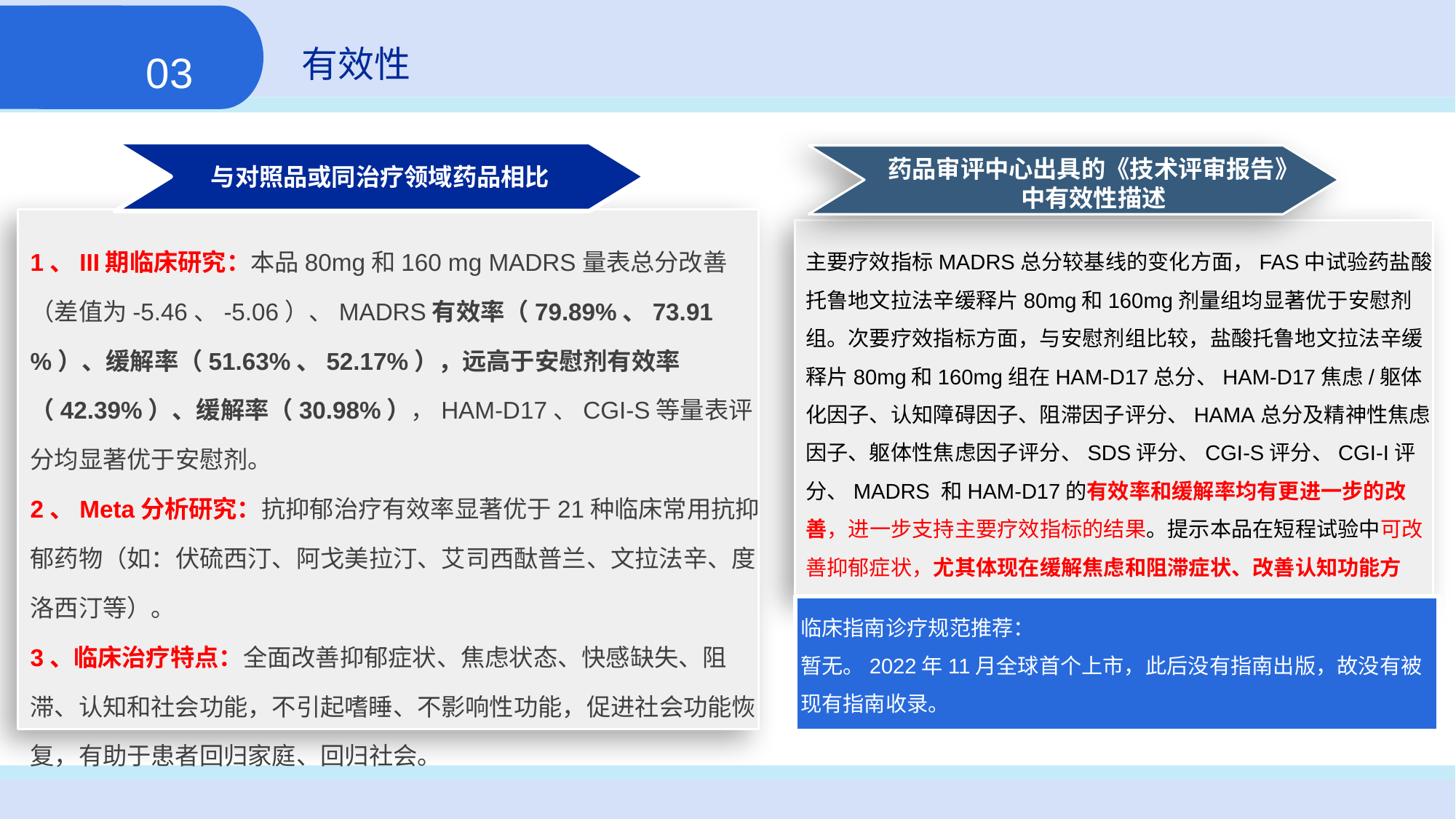

有效性
03

与对照品或同治疗领域药品相比
药品审评中心出具的《技术评审报告》中有效性描述

1、III期临床研究：本品80mg和160 mg MADRS量表总分改善（差值为-5.46、-5.06）、MADRS有效率（79.89%、73.91%）、缓解率（51.63%、52.17%），远高于安慰剂有效率（42.39%）、缓解率（30.98%），HAM-D17、CGI-S等量表评分均显著优于安慰剂。
2、Meta分析研究：抗抑郁治疗有效率显著优于21种临床常用抗抑郁药物（如：伏硫西汀、阿戈美拉汀、艾司西酞普兰、文拉法辛、度洛西汀等）。
3、临床治疗特点：全面改善抑郁症状、焦虑状态、快感缺失、阻滞、认知和社会功能，不引起嗜睡、不影响性功能，促进社会功能恢复，有助于患者回归家庭、回归社会。
主要疗效指标MADRS总分较基线的变化方面，FAS中试验药盐酸托鲁地文拉法辛缓释片80mg和160mg剂量组均显著优于安慰剂组。次要疗效指标方面，与安慰剂组比较，盐酸托鲁地文拉法辛缓释片80mg和160mg组在HAM-D17总分、HAM-D17焦虑/躯体化因子、认知障碍因子、阻滞因子评分、HAMA总分及精神性焦虑因子、躯体性焦虑因子评分、SDS评分、CGI-S评分、CGI-I评分、MADRS 和HAM-D17的有效率和缓解率均有更进一步的改善，进一步支持主要疗效指标的结果。提示本品在短程试验中可改善抑郁症状，尤其体现在缓解焦虑和阻滞症状、改善认知功能方面。
临床指南诊疗规范推荐：
暂无。2022年11月全球首个上市，此后没有指南出版，故没有被现有指南收录。